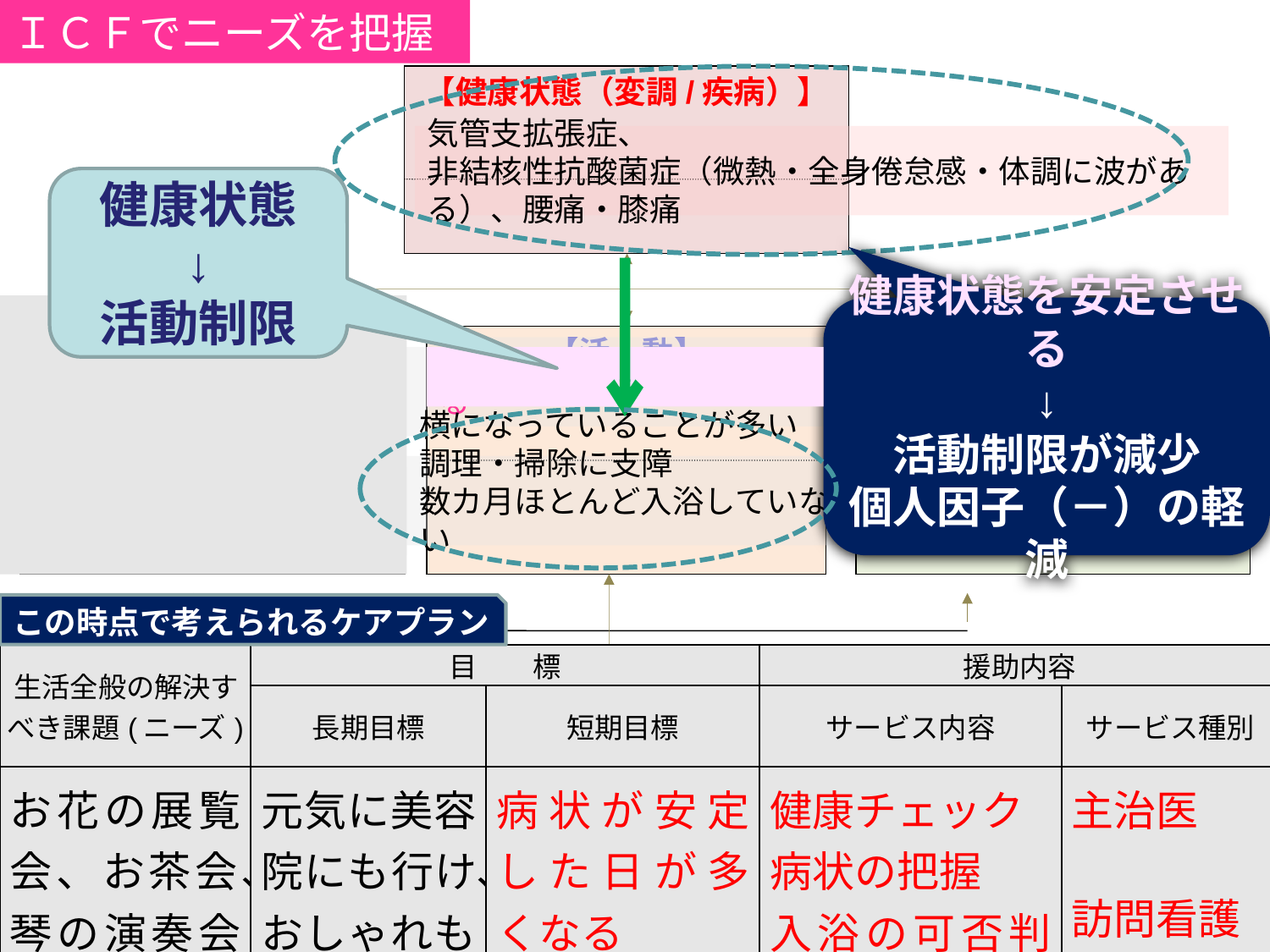

ＩＣＦでニーズを把握

【健康状態（変調/疾病）】

【心身機能・身体構造】

【活　動】

【参　加】

【環境因子】

【個人因子】

気管支拡張症、
非結核性抗酸菌症（微熱・全身倦怠感・体調に波がある）、腰痛・膝痛

健康状態
↓
活動制限

健康状態を安定させる
↓
活動制限が減少
個人因子（－）の軽減
金銭管理・服薬管理はできる
月に1回は通院
調子の良い時は美容院へいく
認知症なし、会話は問題なし

横になっていることが多い
調理・掃除に支障
数カ月ほとんど入浴していない

外出をあまりしない
歩行不安定、動作緩慢
難聴、24時間在宅酸素
電話の聞き違い多い
この時点で考えられるケアプラン
| 生活全般の解決すべき課題(ニーズ) | 目　　標 |  | 援助内容 |  |
| --- | --- | --- | --- | --- |
|  | 長期目標 | 短期目標 | サービス内容 | サービス種別 |
| お花の展覧会、お茶会、琴の演奏会に行きたい | 元気に美容院にも行け、おしゃれもする | 病状が安定した日が多くなる | 健康チェック 病状の把握 入浴の可否判断 | 主治医 訪問看護 |
女学校卒業、5年小学校教師経済的に支障ない
お茶、お花、お琴の師範の資格
性格は几帳面で大変礼儀正しい
人：子ども・孫との関係は良好
　　　通院は長男嫁が送迎する
環：介護サービス（訪問介護・・）

人：夫は4年前に死去
遠慮深く、自分に厳しい、他人に頼むのは苦手、繊細で心配性